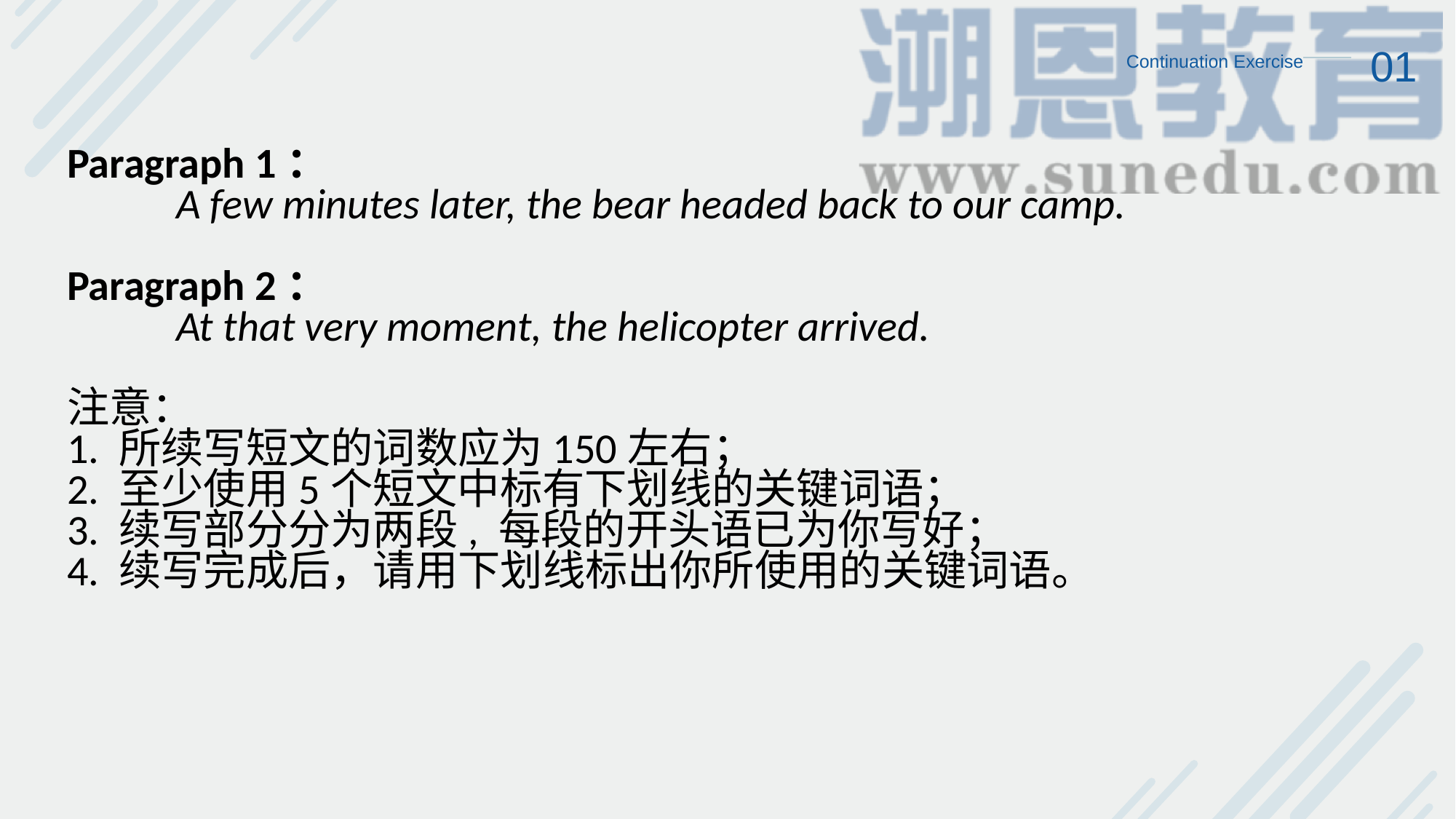

01
Continuation Exercise
Paragraph 1：
	A few minutes later, the bear headed back to our camp.

Paragraph 2：
	At that very moment, the helicopter arrived.

注意：
1. 所续写短文的词数应为150左右；
2. 至少使用5个短文中标有下划线的关键词语；
3. 续写部分分为两段, 每段的开头语已为你写好；
4. 续写完成后，请用下划线标出你所使用的关键词语。